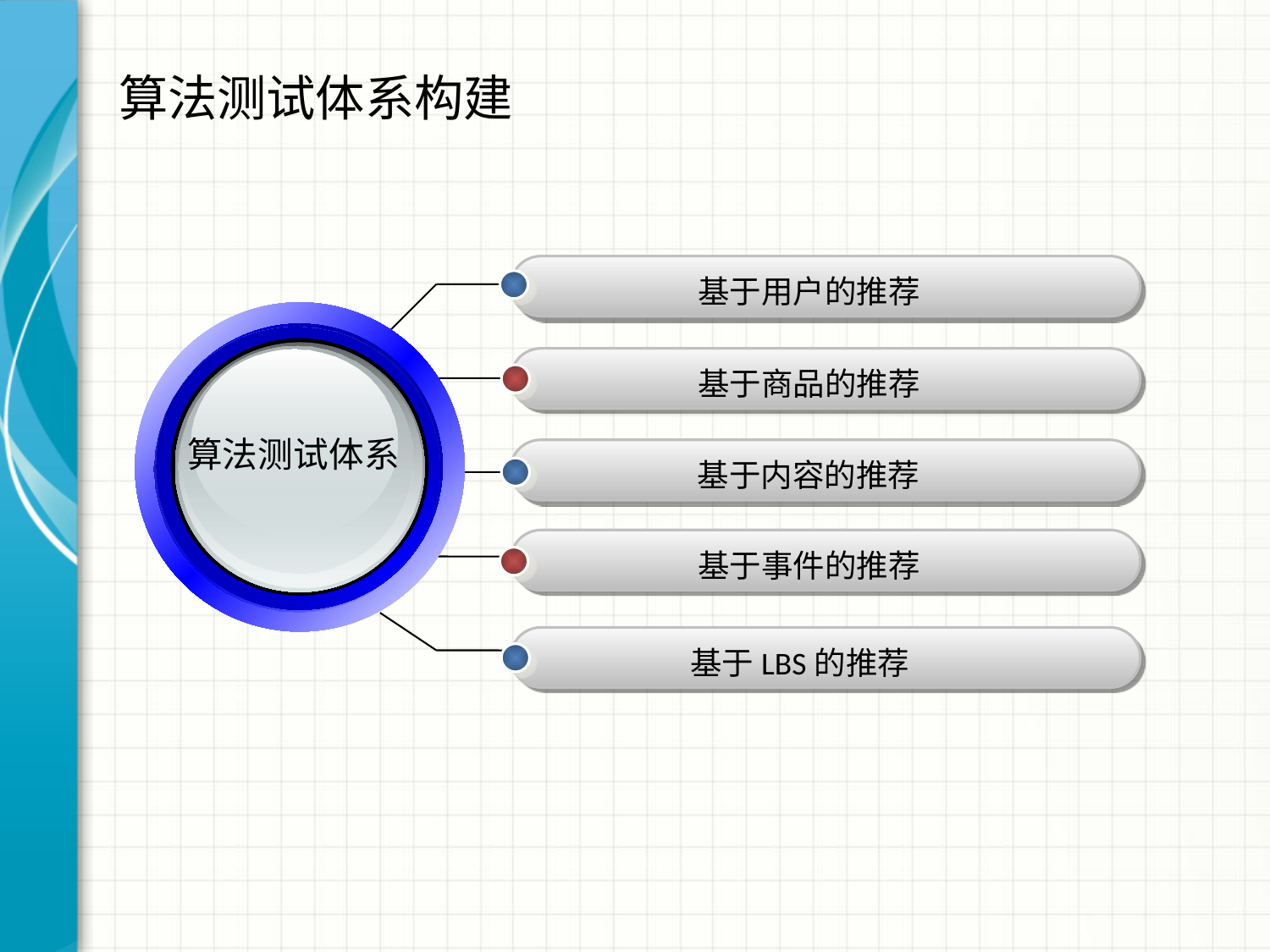

# 算法测试体系构建

基于用户的推荐

算法测试体系

基于商品的推荐

基于内容的推荐

基于事件的推荐

基于LBS的推荐